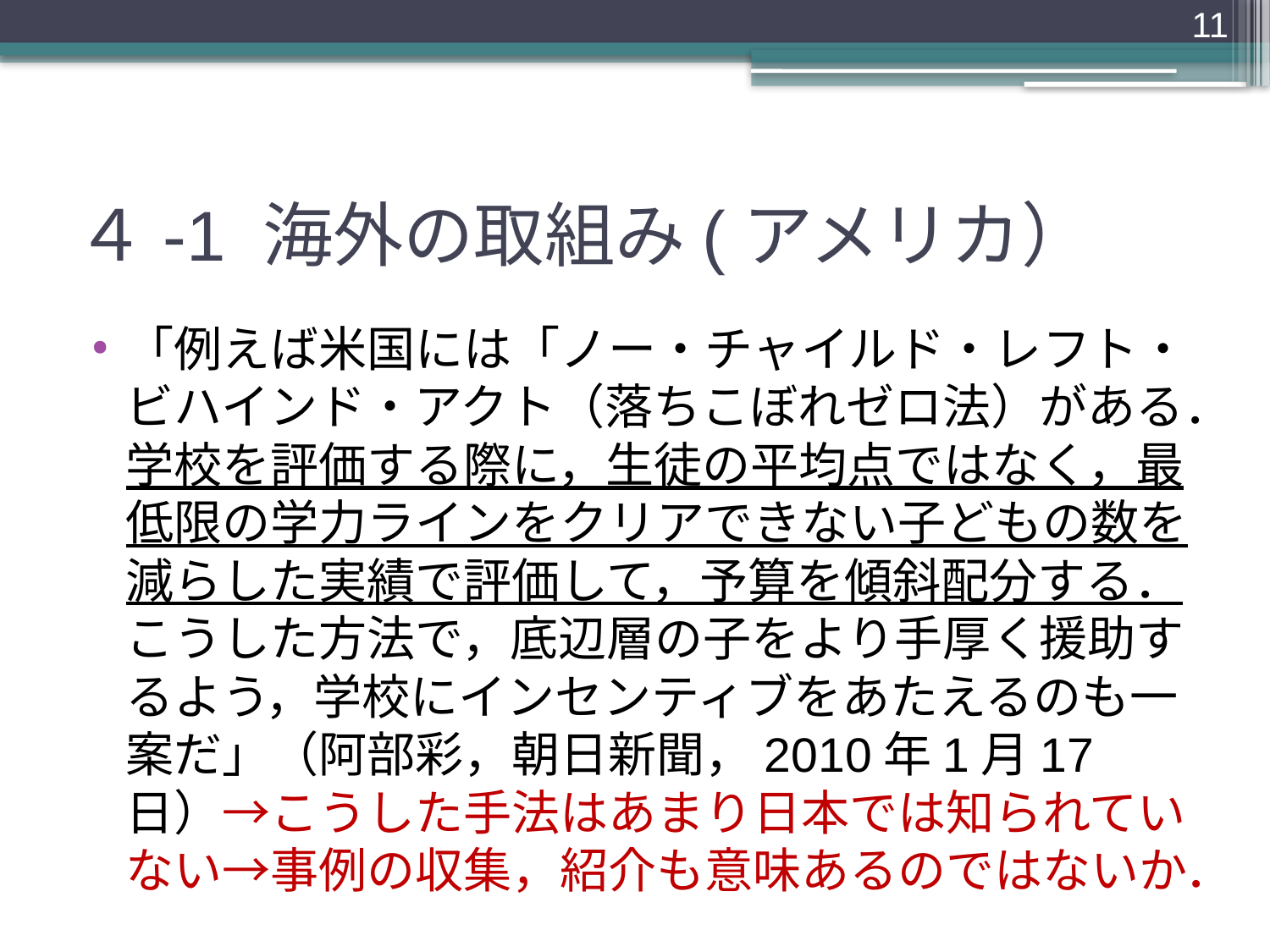

11
# ４-1 海外の取組み(アメリカ）
「例えば米国には「ノー・チャイルド・レフト・ビハインド・アクト（落ちこぼれゼロ法）がある．学校を評価する際に，生徒の平均点ではなく，最低限の学力ラインをクリアできない子どもの数を減らした実績で評価して，予算を傾斜配分する．こうした方法で，底辺層の子をより手厚く援助するよう，学校にインセンティブをあたえるのも一案だ」（阿部彩，朝日新聞，2010年1月17日）→こうした手法はあまり日本では知られていない→事例の収集，紹介も意味あるのではないか．